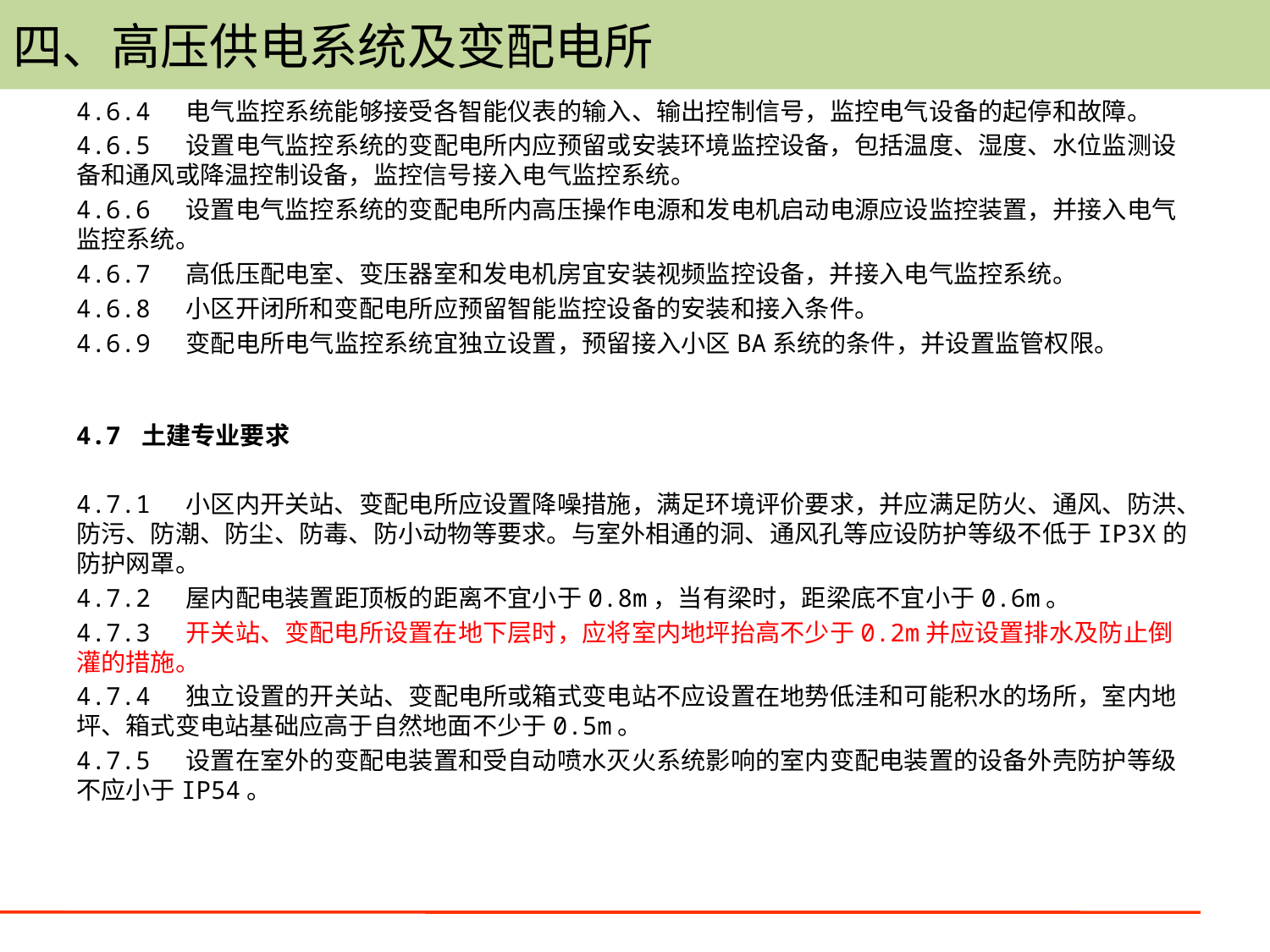

# 四、高压供电系统及变配电所
4.6.4  电气监控系统能够接受各智能仪表的输入、输出控制信号，监控电气设备的起停和故障。
4.6.5  设置电气监控系统的变配电所内应预留或安装环境监控设备，包括温度、湿度、水位监测设备和通风或降温控制设备，监控信号接入电气监控系统。
4.6.6  设置电气监控系统的变配电所内高压操作电源和发电机启动电源应设监控装置，并接入电气监控系统。
4.6.7  高低压配电室、变压器室和发电机房宜安装视频监控设备，并接入电气监控系统。
4.6.8  小区开闭所和变配电所应预留智能监控设备的安装和接入条件。
4.6.9  变配电所电气监控系统宜独立设置，预留接入小区BA系统的条件，并设置监管权限。
4.7 土建专业要求

4.7.1  小区内开关站、变配电所应设置降噪措施，满足环境评价要求，并应满足防火、通风、防洪、防污、防潮、防尘、防毒、防小动物等要求。与室外相通的洞、通风孔等应设防护等级不低于IP3X的防护网罩。
4.7.2  屋内配电装置距顶板的距离不宜小于0.8m，当有梁时，距梁底不宜小于0.6m。
4.7.3  开关站、变配电所设置在地下层时，应将室内地坪抬高不少于0.2m并应设置排水及防止倒灌的措施。
4.7.4  独立设置的开关站、变配电所或箱式变电站不应设置在地势低洼和可能积水的场所，室内地坪、箱式变电站基础应高于自然地面不少于0.5m。
4.7.5  设置在室外的变配电装置和受自动喷水灭火系统影响的室内变配电装置的设备外壳防护等级不应小于IP54。